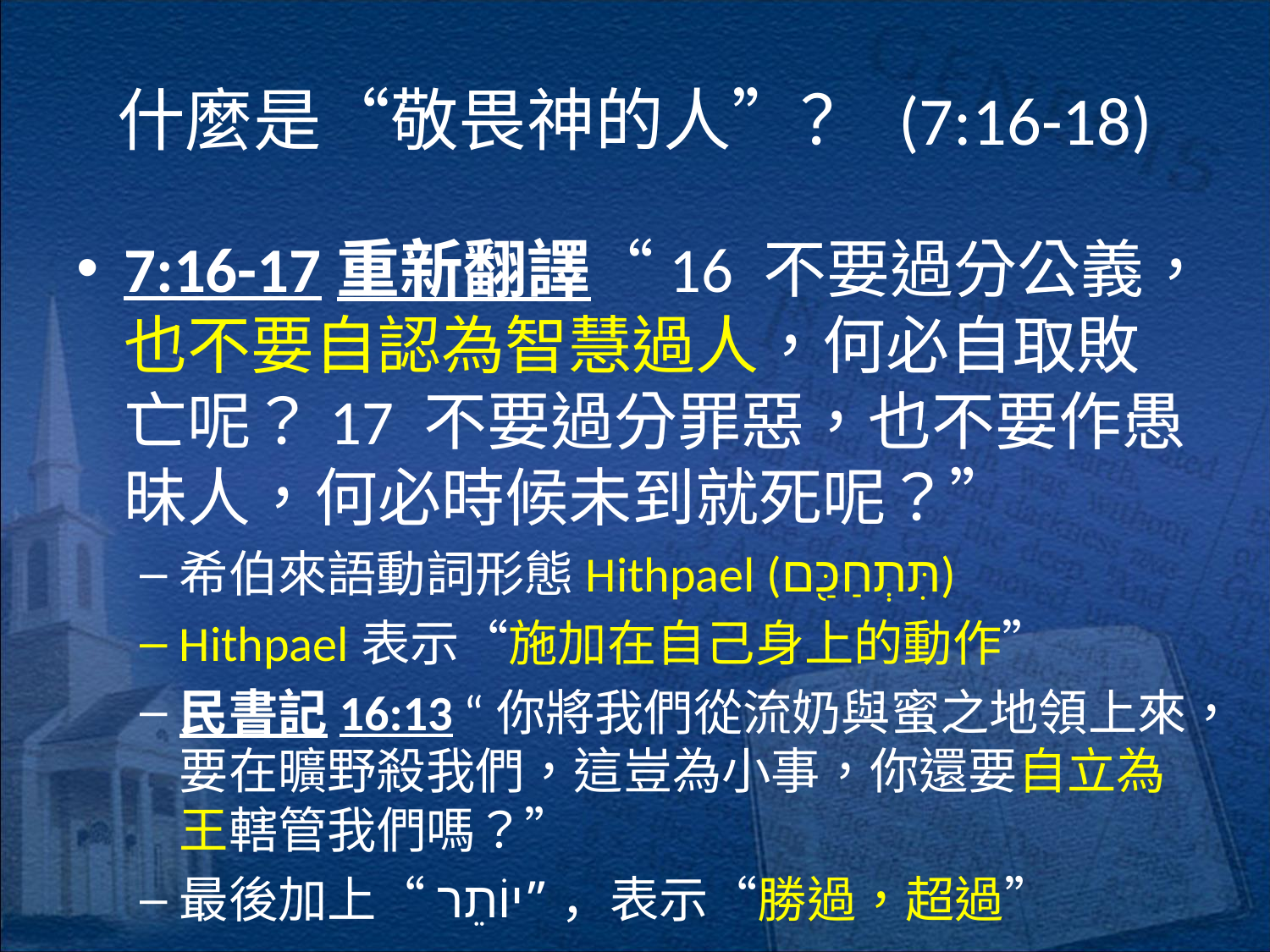

# 什麼是“敬畏神的人”？ (7:16-18)
7:16-17重新翻譯“16 不要過分公義，也不要自認為智慧過人，何必自取敗亡呢？17 不要過分罪惡，也不要作愚昧人，何必時候未到就死呢？”
希伯來語動詞形態Hithpael (תִּתְחַכַּ֖ם)
Hithpael表示“施加在自己身上的動作”
民書記16:13 “你將我們從流奶與蜜之地領上來，要在曠野殺我們，這豈為小事，你還要自立為王轄管我們嗎？”
最後加上“יוֹתֵר”，表示“勝過，超過”